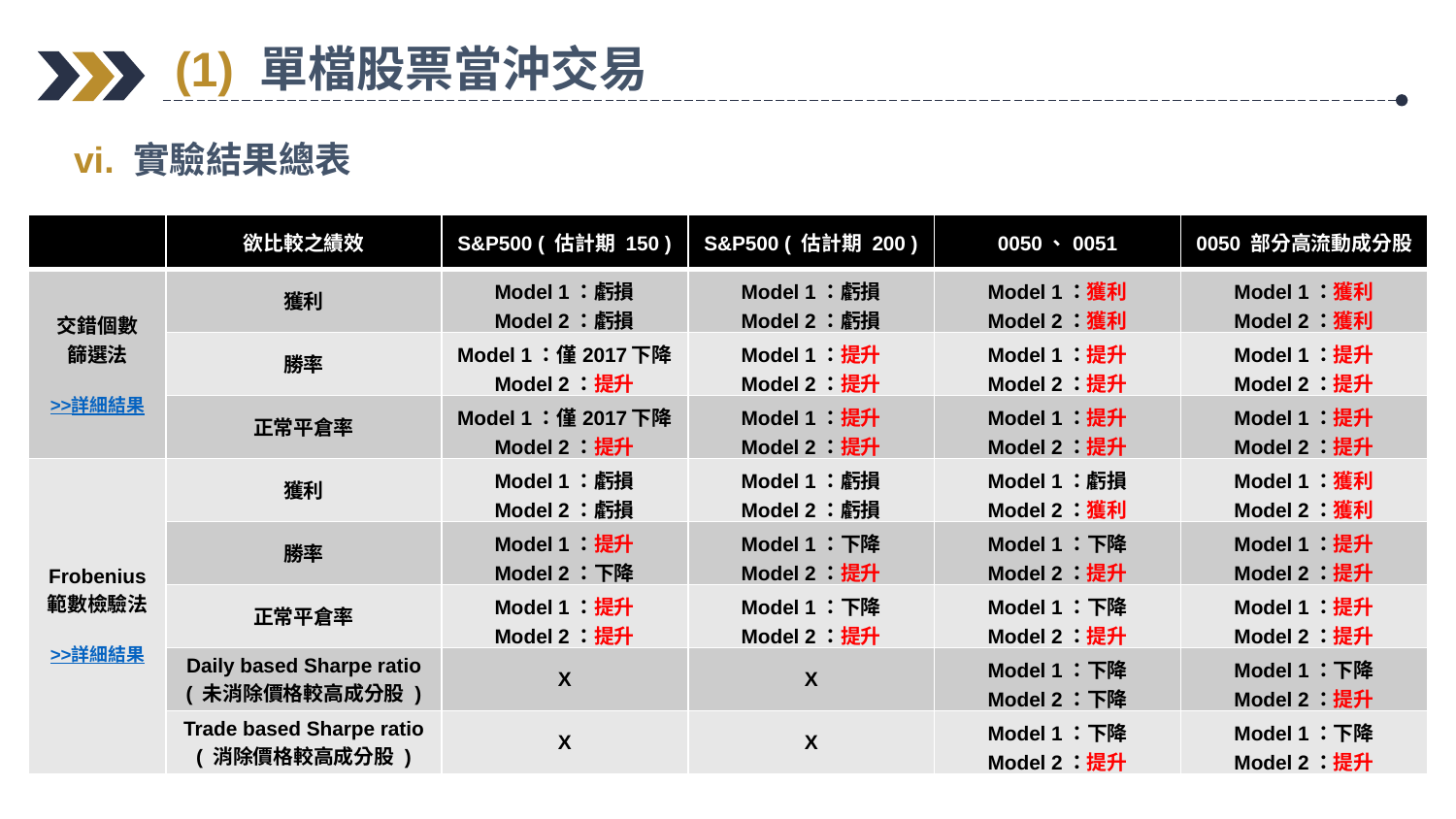

(1) 單檔股票當沖交易

vi. 實驗結果總表
|  | 欲比較之績效 | S&P500 ( 估計期 150 ) | S&P500 ( 估計期 200 ) | 0050、0051 | 0050 部分高流動成分股 |
| --- | --- | --- | --- | --- | --- |
| 交錯個數 篩選法 >>詳細結果 | 獲利 | Model 1：虧損 Model 2：虧損 | Model 1：虧損 Model 2：虧損 | Model 1：獲利 Model 2：獲利 | Model 1：獲利 Model 2：獲利 |
|  | 勝率 | Model 1：僅2017下降 Model 2：提升 | Model 1：提升 Model 2：提升 | Model 1：提升 Model 2：提升 | Model 1：提升 Model 2：提升 |
|  | 正常平倉率 | Model 1：僅2017下降 Model 2：提升 | Model 1：提升 Model 2：提升 | Model 1：提升 Model 2：提升 | Model 1：提升 Model 2：提升 |
| Frobenius 範數檢驗法 >>詳細結果 | 獲利 | Model 1：虧損 Model 2：虧損 | Model 1：虧損 Model 2：虧損 | Model 1：虧損 Model 2：獲利 | Model 1：獲利 Model 2：獲利 |
|  | 勝率 | Model 1：提升 Model 2：下降 | Model 1：下降 Model 2：提升 | Model 1：下降 Model 2：提升 | Model 1：提升 Model 2：提升 |
|  | 正常平倉率 | Model 1：提升 Model 2：提升 | Model 1：下降 Model 2：提升 | Model 1：下降 Model 2：提升 | Model 1：提升 Model 2：提升 |
|  | Daily based Sharpe ratio ( 未消除價格較高成分股 ) | X | X | Model 1：下降 Model 2：下降 | Model 1：下降 Model 2：提升 |
|  | Trade based Sharpe ratio ( 消除價格較高成分股 ) | X | X | Model 1：下降 Model 2：提升 | Model 1：下降 Model 2：提升 |